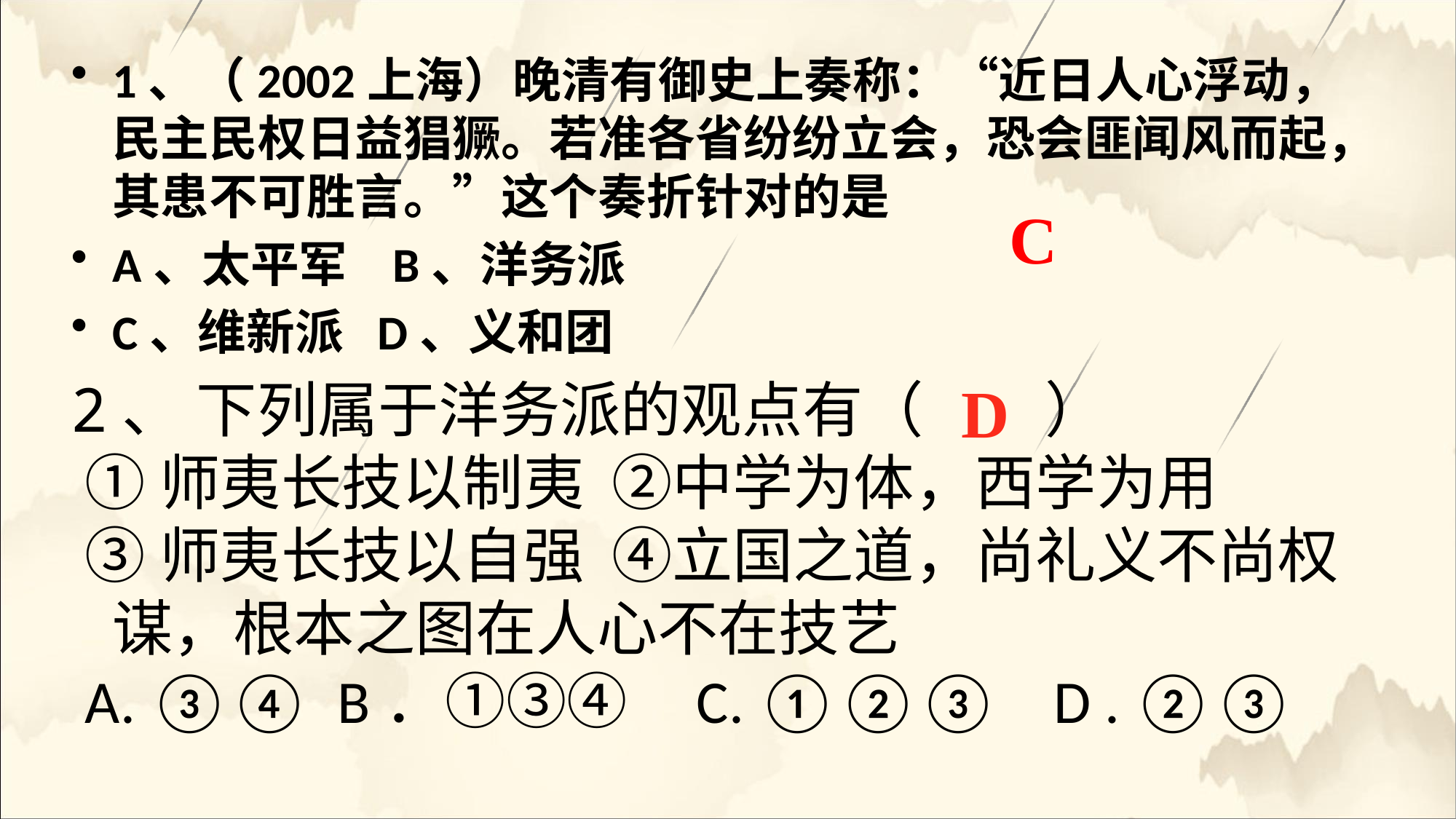

1、（2002上海）晚清有御史上奏称：“近日人心浮动，民主民权日益猖獗。若准各省纷纷立会，恐会匪闻风而起，其患不可胜言。”这个奏折针对的是
A、太平军   B、洋务派
C、维新派  D、义和团

C

2、 下列属于洋务派的观点有（　　）
 ①师夷长技以制夷  ②中学为体，西学为用
 ③师夷长技以自强  ④立国之道，尚礼义不尚权谋，根本之图在人心不在技艺
 A. ③④  B．①③④    C. ①②③    D . ②③

D